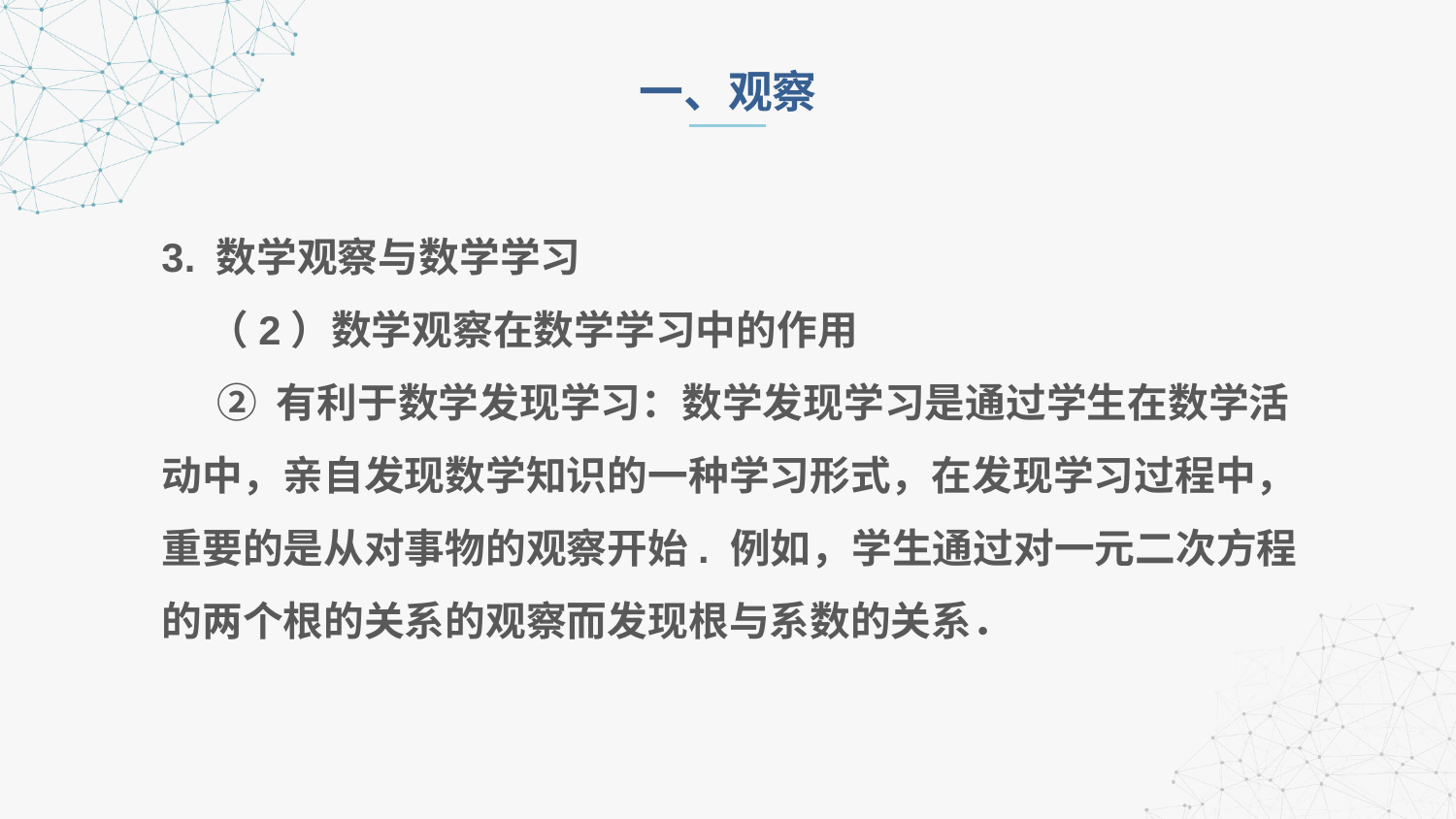

一、观察
3. 数学观察与数学学习
    （2）数学观察在数学学习中的作用
      ② 有利于数学发现学习：数学发现学习是通过学生在数学活动中，亲自发现数学知识的一种学习形式，在发现学习过程中，重要的是从对事物的观察开始. 例如，学生通过对一元二次方程的两个根的关系的观察而发现根与系数的关系．